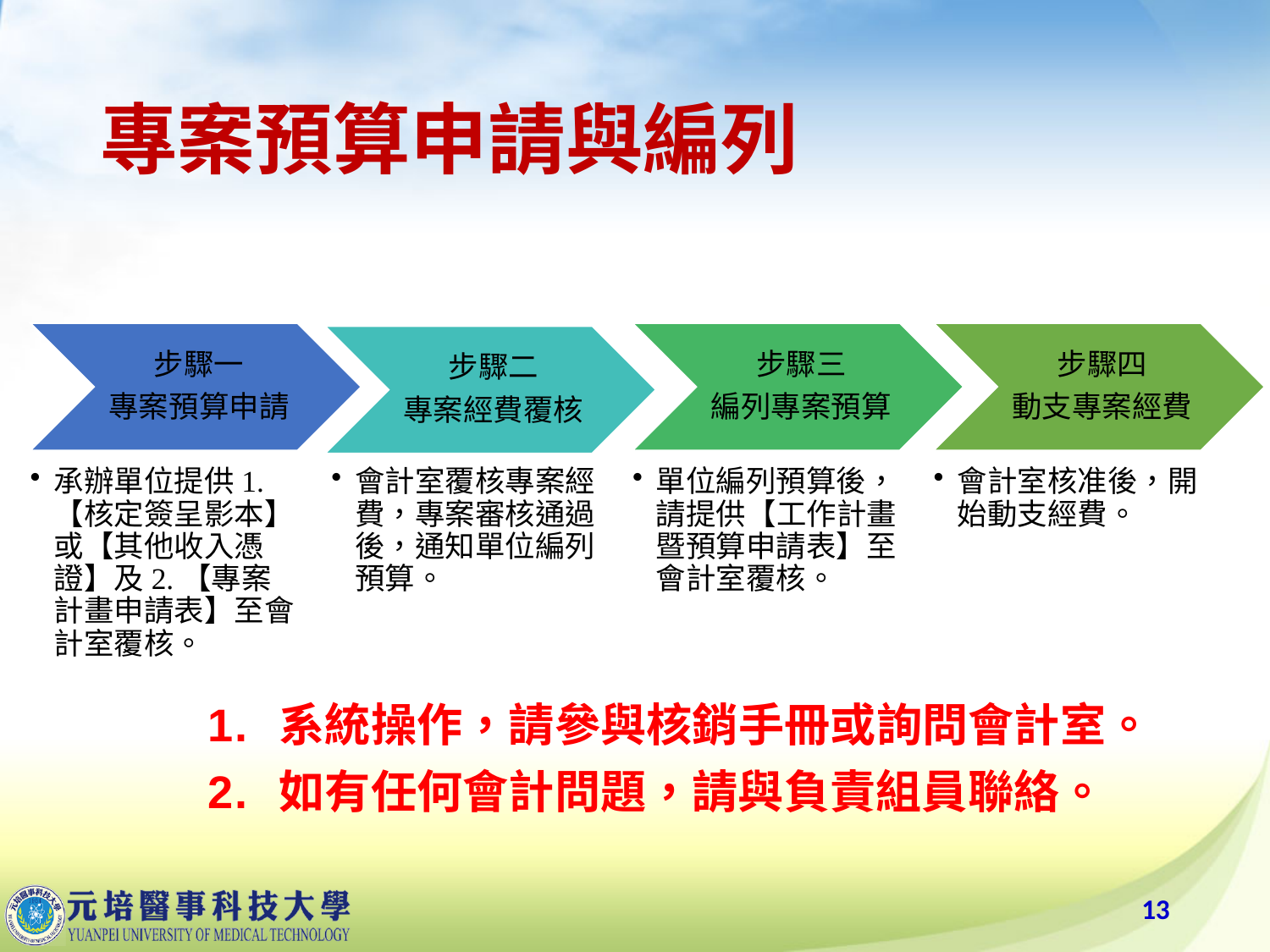

# 專案預算申請與編列
步驟一
專案預算申請
承辦單位提供1.【核定簽呈影本】或【其他收入憑證】及2.【專案計畫申請表】至會計室覆核。
步驟二
專案經費覆核
會計室覆核專案經費，專案審核通過後，通知單位編列預算。
步驟三
編列專案預算
單位編列預算後，請提供【工作計畫暨預算申請表】至會計室覆核。
步驟四
動支專案經費
會計室核准後，開始動支經費。
系統操作，請參與核銷手冊或詢問會計室。
如有任何會計問題，請與負責組員聯絡。

13